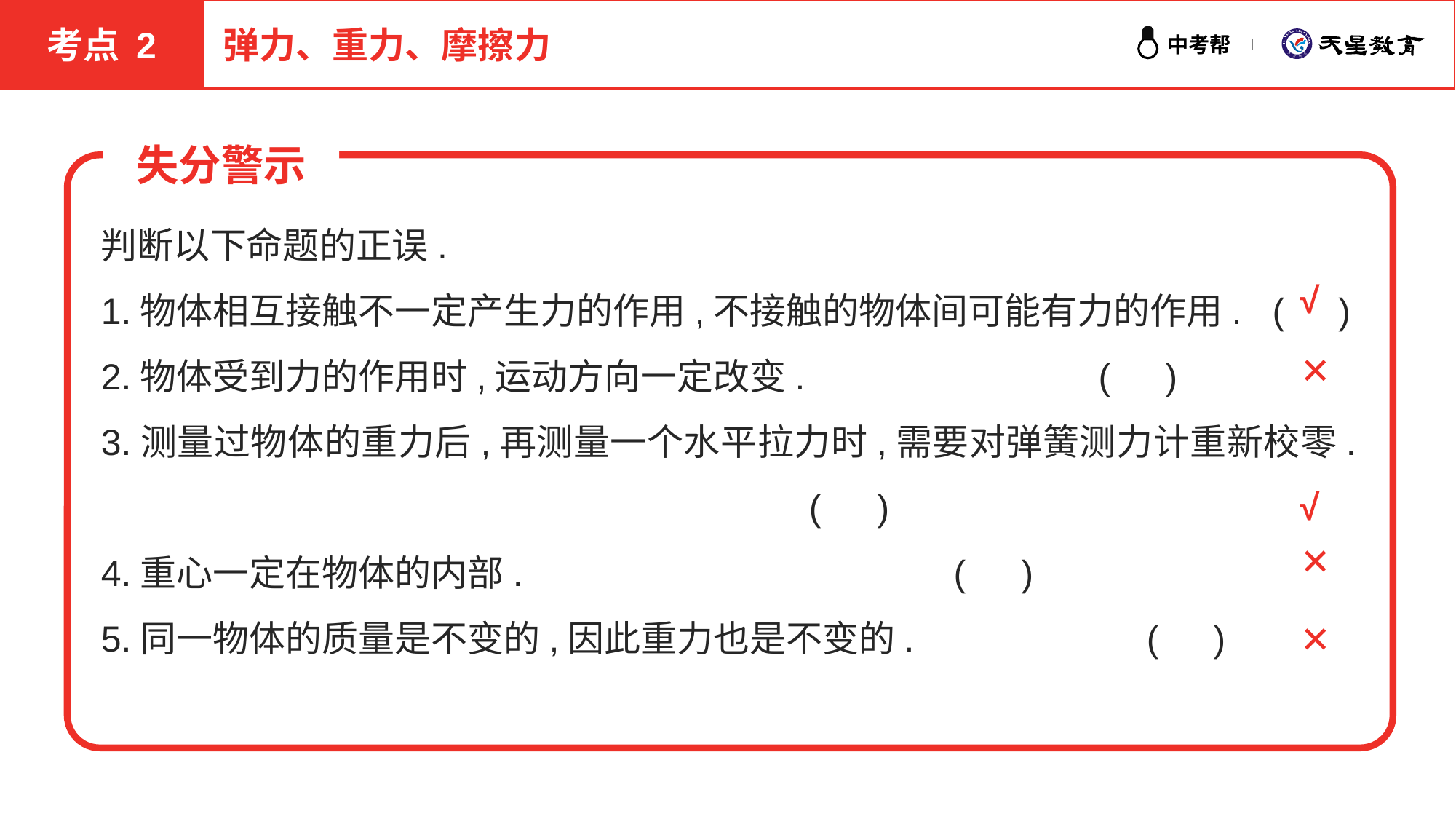

考点 2
弹力、重力、摩擦力
失分警示

判断以下命题的正误.
1.物体相互接触不一定产生力的作用,不接触的物体间可能有力的作用.   (　)
2.物体受到力的作用时,运动方向一定改变.	                       (　)
3.测量过物体的重力后,再测量一个水平拉力时,需要对弹簧测力计重新校零.	                                                           (　)
4.重心一定在物体的内部.	                                         (　)
5.同一物体的质量是不变的,因此重力也是不变的.	                 (　)
√
✕
√
✕
✕